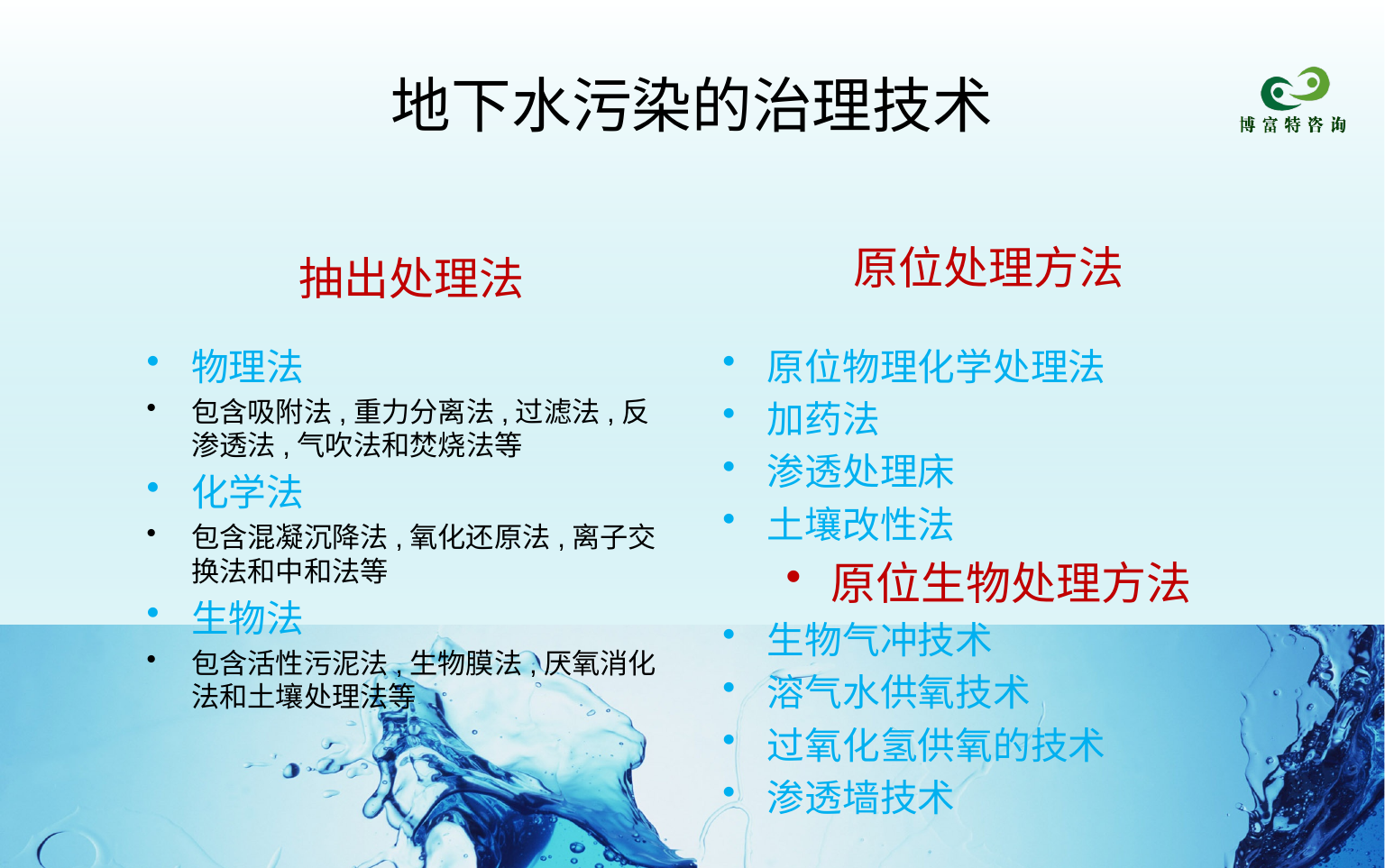

# 地下水污染的治理技术

原位处理方法
抽出处理法
物理法
包含吸附法,重力分离法,过滤法,反渗透法,气吹法和焚烧法等
化学法
包含混凝沉降法,氧化还原法,离子交换法和中和法等
生物法
包含活性污泥法,生物膜法,厌氧消化法和土壤处理法等
原位物理化学处理法
加药法
渗透处理床
土壤改性法
原位生物处理方法
生物气冲技术
溶气水供氧技术
过氧化氢供氧的技术
渗透墙技术